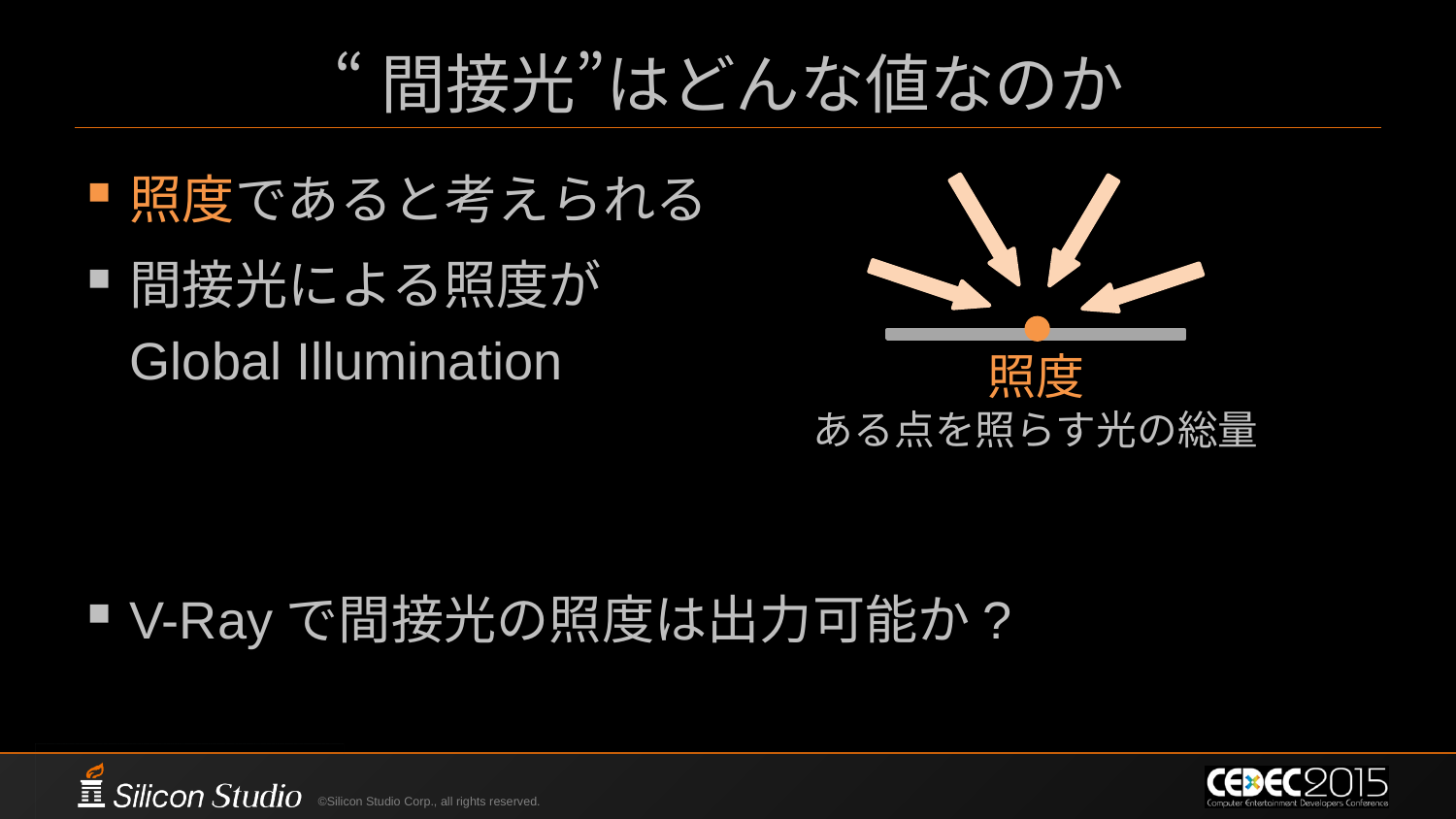

# “間接光”はどんな値なのか
照度であると考えられる
間接光による照度が
Global Illumination

V-Rayで間接光の照度は出力可能か?

照度
ある点を照らす光の総量